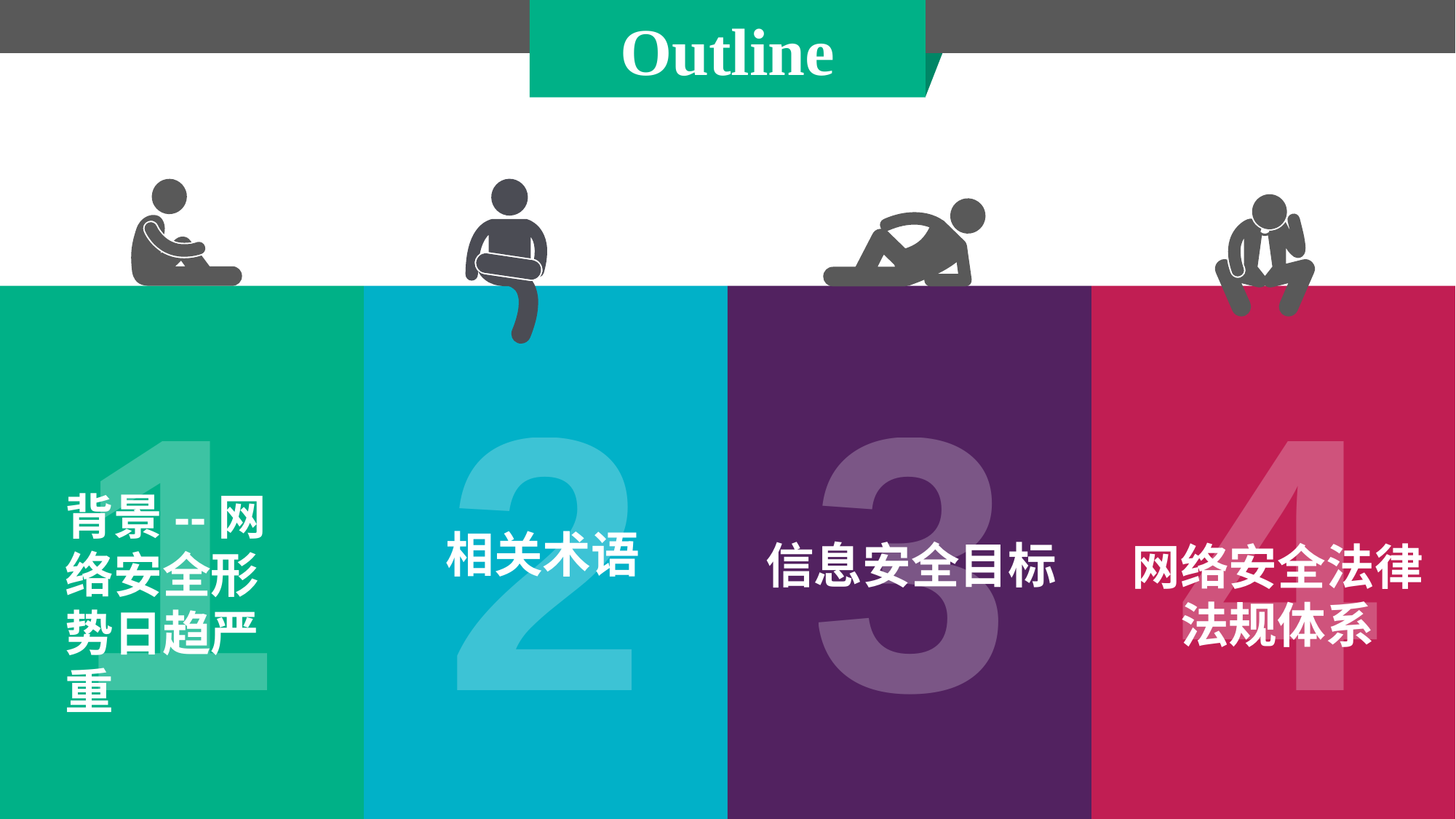

Outline

1
2
3
4
背景--网络安全形势日趋严重
相关术语
信息安全目标
网络安全法律法规体系